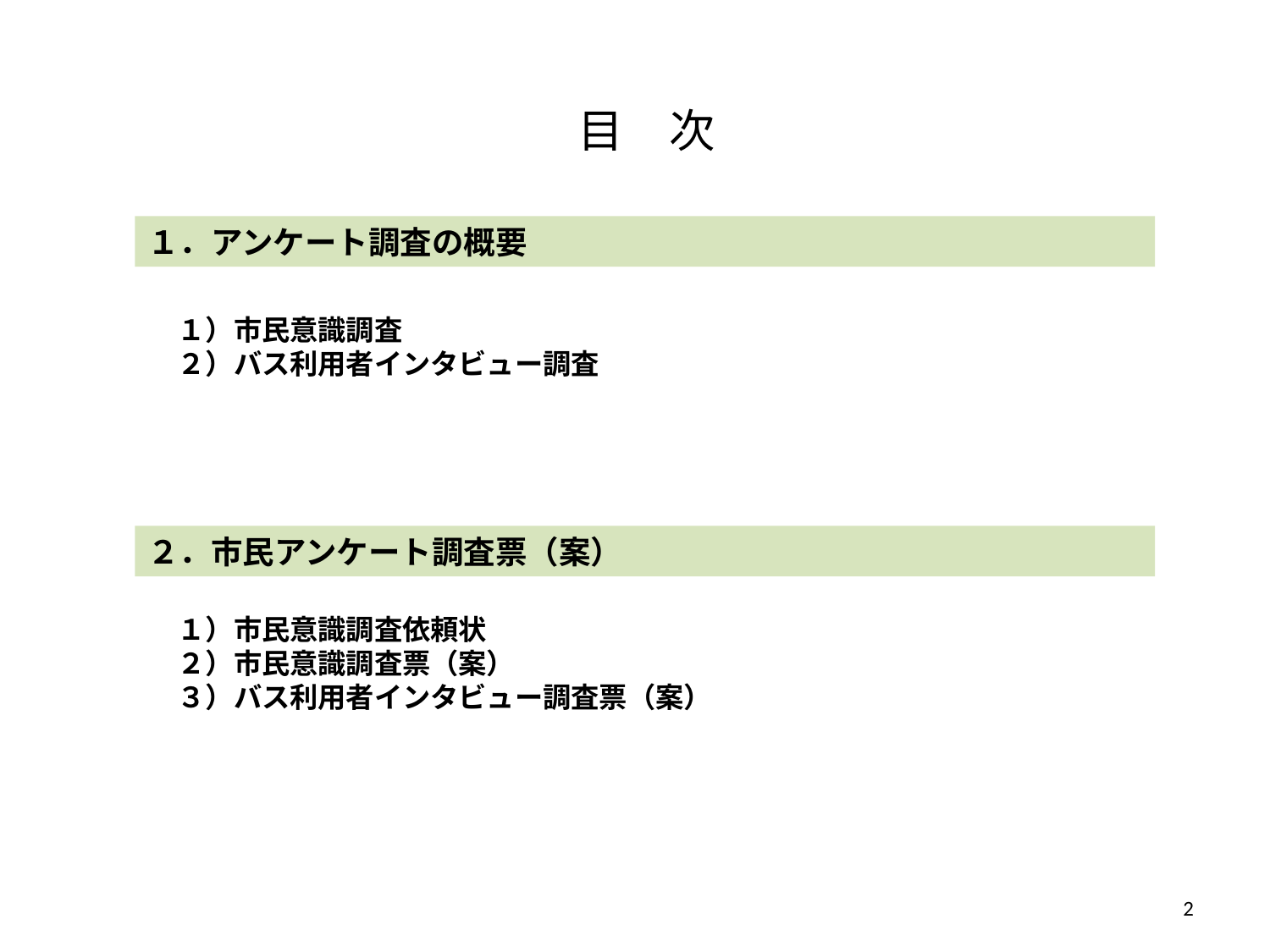

目　次
１．アンケート調査の概要
１）市民意識調査
２）バス利用者インタビュー調査
２．市民アンケート調査票（案）
１）市民意識調査依頼状
２）市民意識調査票（案）
３）バス利用者インタビュー調査票（案）
2